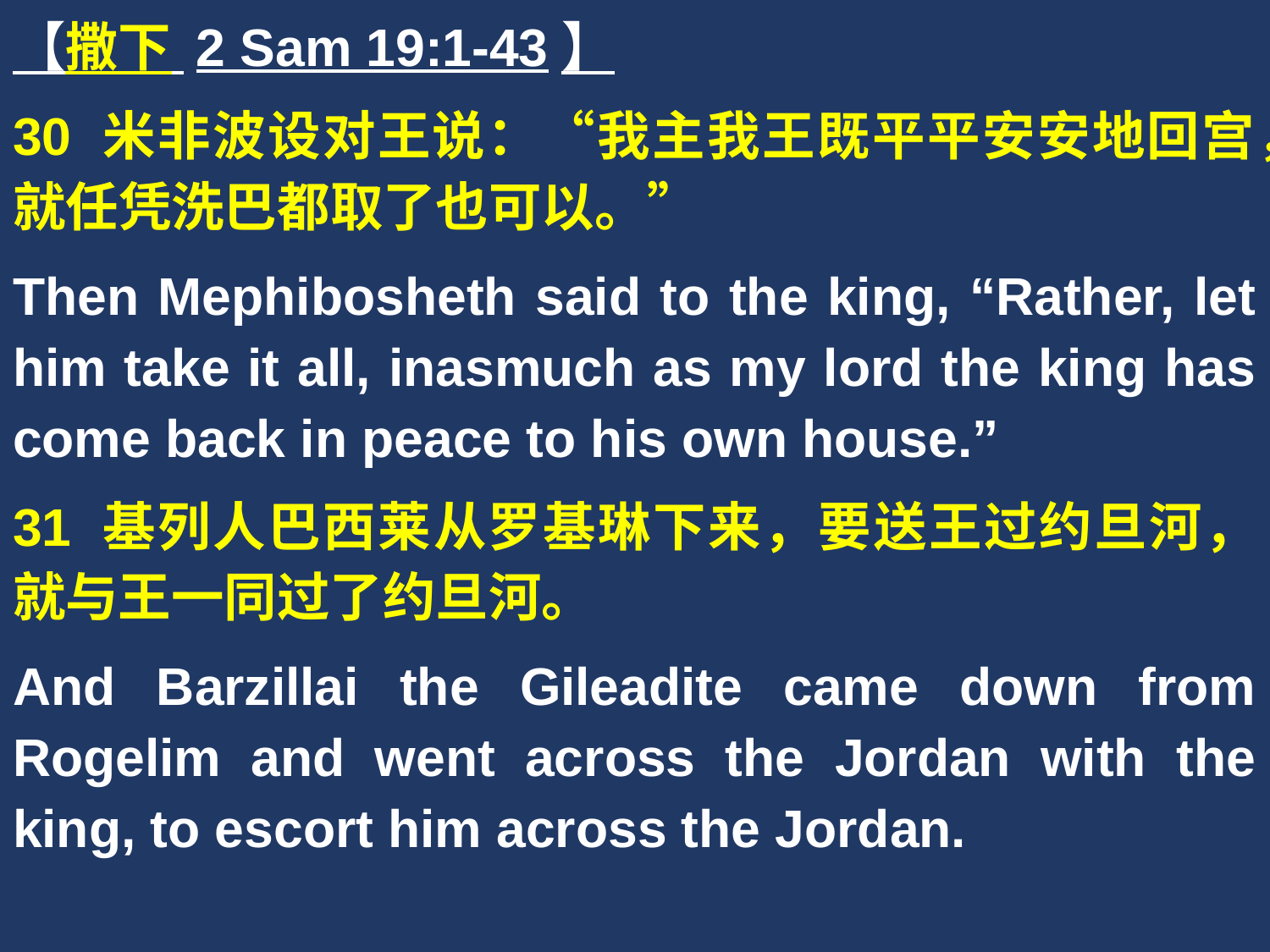

【撒下 2 Sam 19:1-43】
30 米非波设对王说：“我主我王既平平安安地回宫，就任凭洗巴都取了也可以。”
Then Mephibosheth said to the king, “Rather, let him take it all, inasmuch as my lord the king has come back in peace to his own house.”
31 基列人巴西莱从罗基琳下来，要送王过约旦河，就与王一同过了约旦河。
And Barzillai the Gileadite came down from Rogelim and went across the Jordan with the king, to escort him across the Jordan.